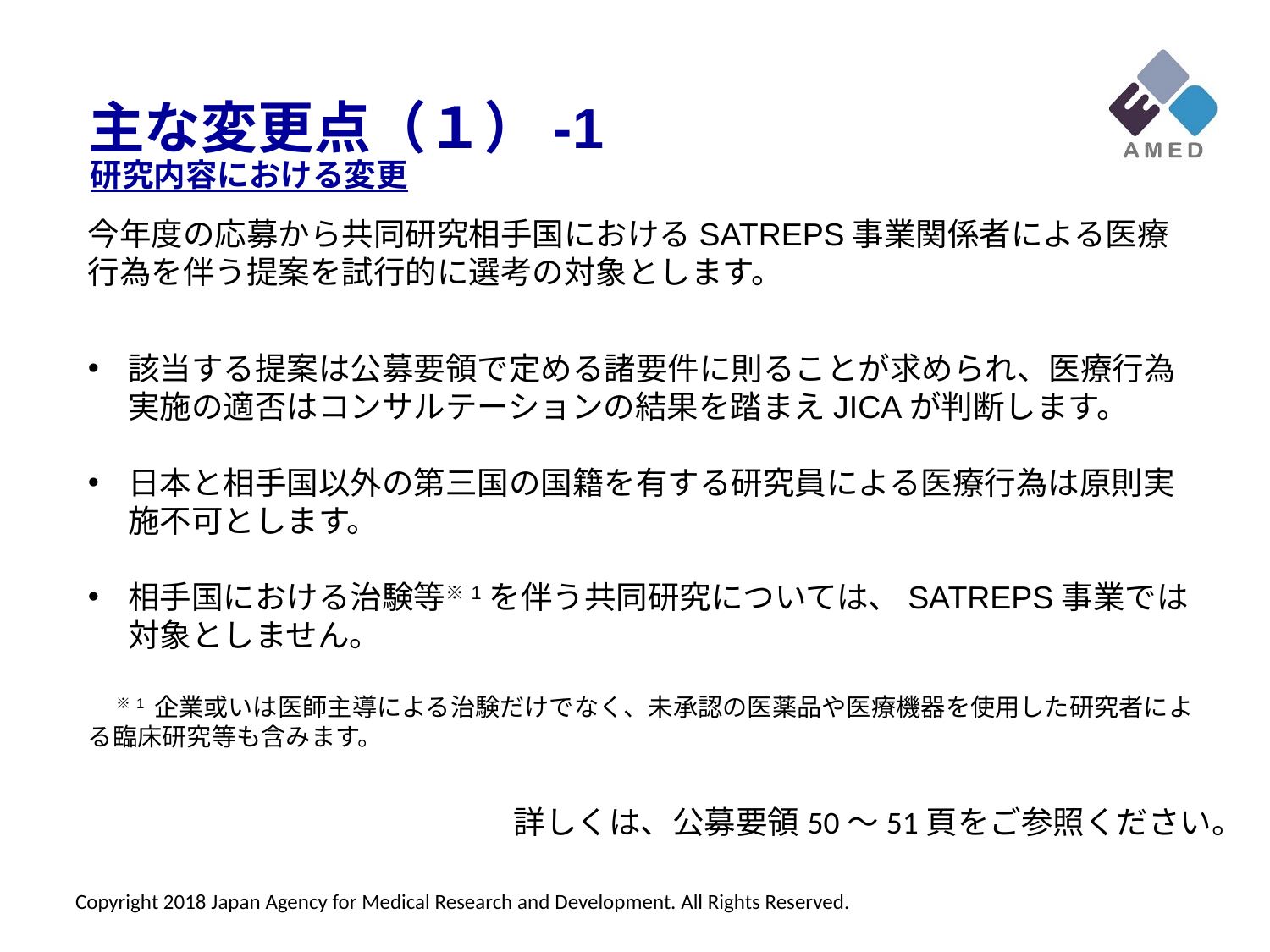

主な変更点（１）-1
研究内容における変更
今年度の応募から共同研究相手国におけるSATREPS事業関係者による医療行為を伴う提案を試行的に選考の対象とします。

該当する提案は公募要領で定める諸要件に則ることが求められ、医療行為実施の適否はコンサルテーションの結果を踏まえJICAが判断します。

日本と相手国以外の第三国の国籍を有する研究員による医療行為は原則実施不可とします。

相手国における治験等※1を伴う共同研究については、SATREPS事業では対象としません。

　 ※1 企業或いは医師主導による治験だけでなく、未承認の医薬品や医療機器を使用した研究者による臨床研究等も含みます。
詳しくは、公募要領50～51頁をご参照ください。
Copyright 2018 Japan Agency for Medical Research and Development. All Rights Reserved.